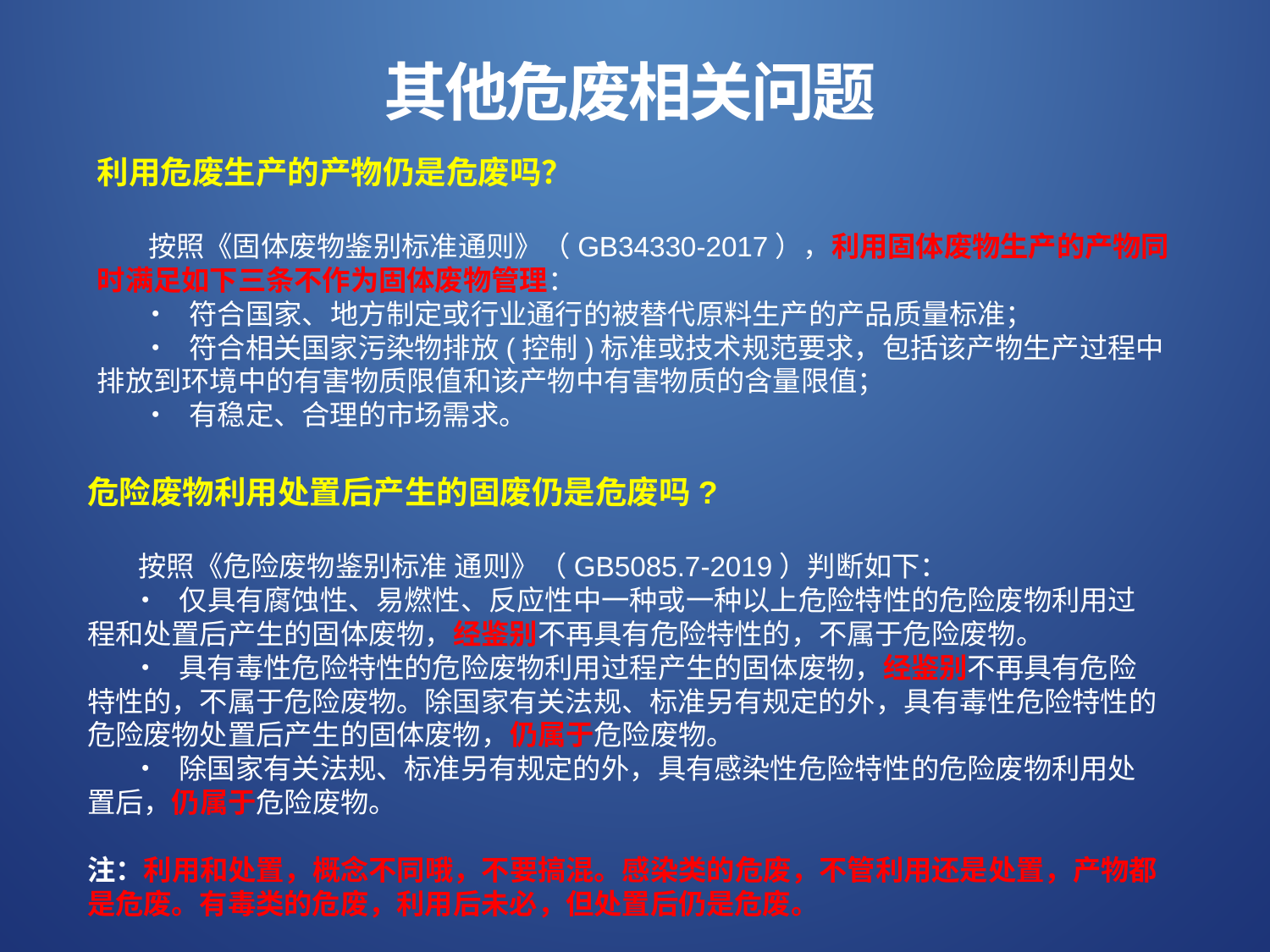

其他危废相关问题
利用危废生产的产物仍是危废吗？

       按照《固体废物鉴别标准通则》（GB34330-2017），利用固体废物生产的产物同时满足如下三条不作为固体废物管理：
       •  符合国家、地方制定或行业通行的被替代原料生产的产品质量标准；
       •  符合相关国家污染物排放(控制)标准或技术规范要求，包括该产物生产过程中排放到环境中的有害物质限值和该产物中有害物质的含量限值；
       •  有稳定、合理的市场需求。
危险废物利用处置后产生的固废仍是危废吗?

       按照《危险废物鉴别标准 通则》（GB5085.7-2019）判断如下：
       •  仅具有腐蚀性、易燃性、反应性中一种或一种以上危险特性的危险废物利用过程和处置后产生的固体废物，经鉴别不再具有危险特性的，不属于危险废物。
       •  具有毒性危险特性的危险废物利用过程产生的固体废物，经鉴别不再具有危险特性的，不属于危险废物。除国家有关法规、标准另有规定的外，具有毒性危险特性的危险废物处置后产生的固体废物，仍属于危险废物。
       •  除国家有关法规、标准另有规定的外，具有感染性危险特性的危险废物利用处置后，仍属于危险废物。
注：利用和处置，概念不同哦，不要搞混。感染类的危废，不管利用还是处置，产物都是危废。有毒类的危废，利用后未必，但处置后仍是危废。